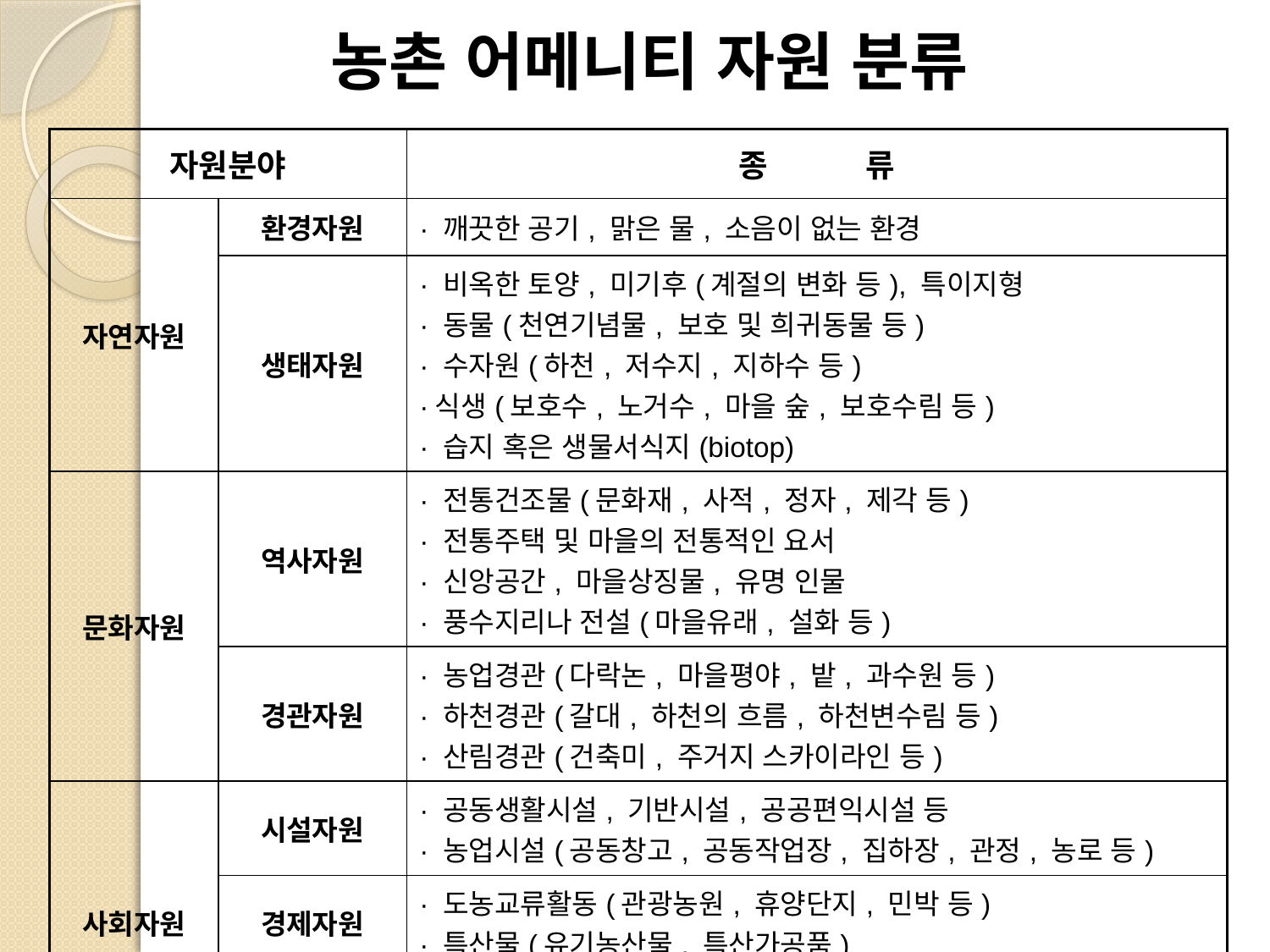

# 농촌 어메니티 자원 분류
| 자원분야 |  | 종 류 |
| --- | --- | --- |
| 자연자원 | 환경자원 | · 깨끗한 공기, 맑은 물, 소음이 없는 환경 |
|  | 생태자원 | · 비옥한 토양, 미기후(계절의 변화 등), 특이지형 · 동물(천연기념물, 보호 및 희귀동물 등) · 수자원(하천, 저수지, 지하수 등) ·식생(보호수, 노거수, 마을 숲, 보호수림 등) · 습지 혹은 생물서식지(biotop) |
| 문화자원 | 역사자원 | · 전통건조물(문화재, 사적, 정자, 제각 등) · 전통주택 및 마을의 전통적인 요서 · 신앙공간, 마을상징물, 유명 인물 · 풍수지리나 전설(마을유래, 설화 등) |
|  | 경관자원 | · 농업경관(다락논, 마을평야, 밭, 과수원 등) · 하천경관(갈대, 하천의 흐름, 하천변수림 등) · 산림경관(건축미, 주거지 스카이라인 등) |
| 사회자원 | 시설자원 | · 공동생활시설, 기반시설, 공공편익시설 등 · 농업시설(공동창고, 공동작업장, 집하장, 관정, 농로 등) |
|  | 경제자원 | · 도농교류활동(관광농원, 휴양단지, 민박 등) · 특산물(유기농산물, 특산가공품) |
|  | 공동체자원 | · 공동체활동, 씨족행사, 마을문화활동, 명절놀이 · 마을관리 및 홍보활동 |